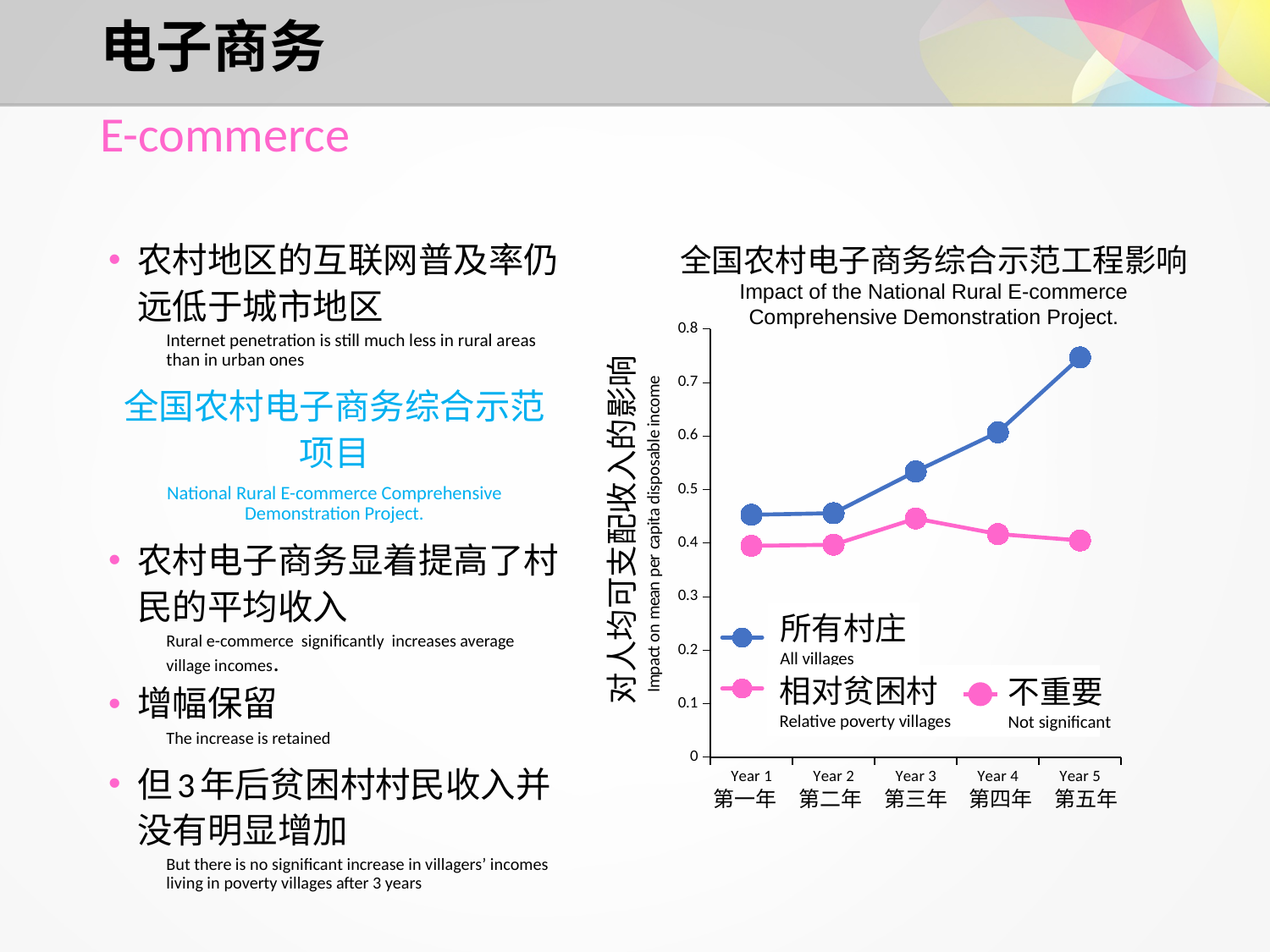

# 电子商务
E-commerce
全国农村电子商务综合示范工程影响
Impact of the National Rural E-commerce Comprehensive Demonstration Project.
对人均可支配收入的影响
所有村庄
All villages
相对贫困村
Relative poverty villages

### Chart

| Category | All villages | Relative poverty villages |
|---|---|---|
| Year 1 | 0.453 | 0.395 |
| Year 2 | 0.456 | 0.397 |
| Year 3 | 0.534 | 0.446 |
| Year 4 | 0.607 | 0.417 |
| Year 5 | 0.747 | 0.405 |
不重要
Not significant
第一年
第二年
第三年
第四年
第五年
农村地区的互联网普及率仍远低于城市地区
Internet penetration is still much less in rural areas than in urban ones
全国农村电子商务综合示范项目
National Rural E-commerce Comprehensive Demonstration Project.
农村电子商务显着提高了村民的平均收入
Rural e-commerce  significantly  increases average village incomes.
增幅保留
The increase is retained
但3年后贫困村村民收入并没有明显增加
But there is no significant increase in villagers’ incomes living in poverty villages after 3 years